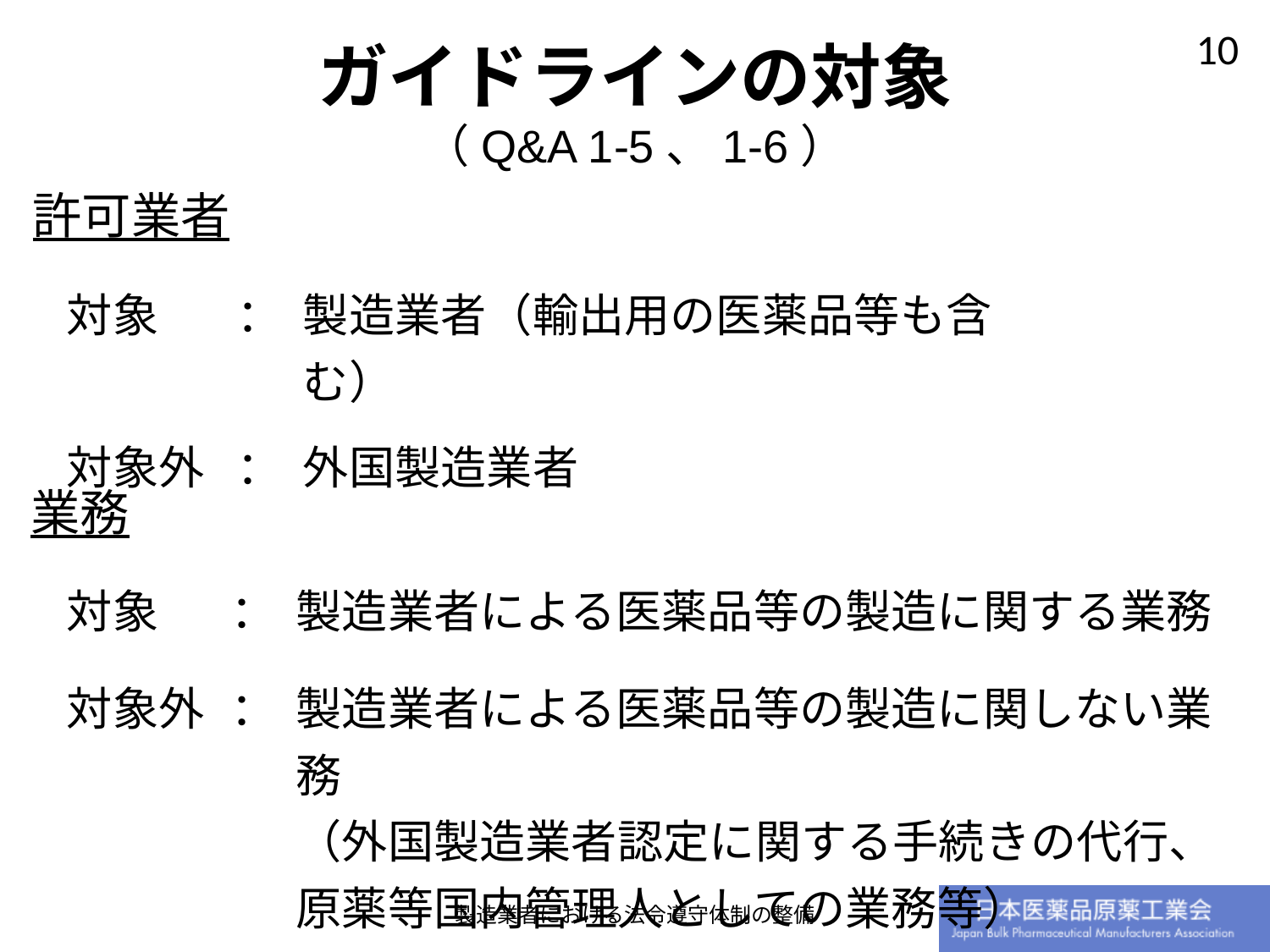

ガイドラインの対象
（Q&A 1-5、1-6）
許可業者
| 対象 | ： | 製造業者（輸出用の医薬品等も含む） |
| --- | --- | --- |
|  |  |  |
| 対象外 | ： | 外国製造業者 |
業務
| 対象 | ： | 製造業者による医薬品等の製造に関する業務 |
| --- | --- | --- |
|  |  |  |
| 対象外 | ： | 製造業者による医薬品等の製造に関しない業務 （外国製造業者認定に関する手続きの代行、原薬等国内管理人としての業務等） |
製造業者における法令遵守体制の整備